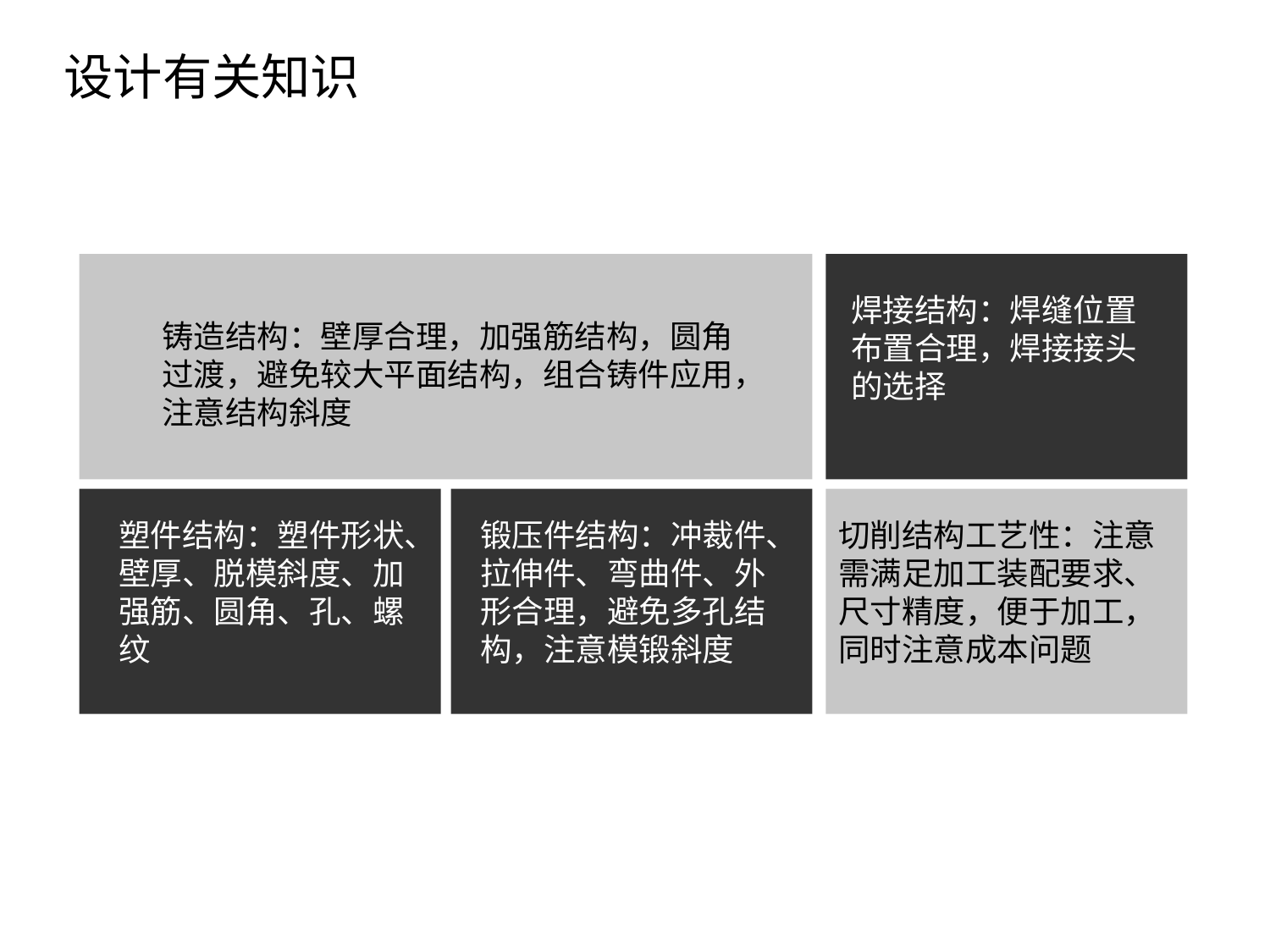

设计有关知识

点击添加文本
焊接结构：焊缝位置布置合理，焊接接头的选择
铸造结构：壁厚合理，加强筋结构，圆角过渡，避免较大平面结构，组合铸件应用，注意结构斜度
点击添加文本
切削结构工艺性：注意需满足加工装配要求、尺寸精度，便于加工，同时注意成本问题
塑件结构：塑件形状、壁厚、脱模斜度、加强筋、圆角、孔、螺纹
锻压件结构：冲裁件、拉伸件、弯曲件、外形合理，避免多孔结构，注意模锻斜度
点击添加文本
点击添加文本